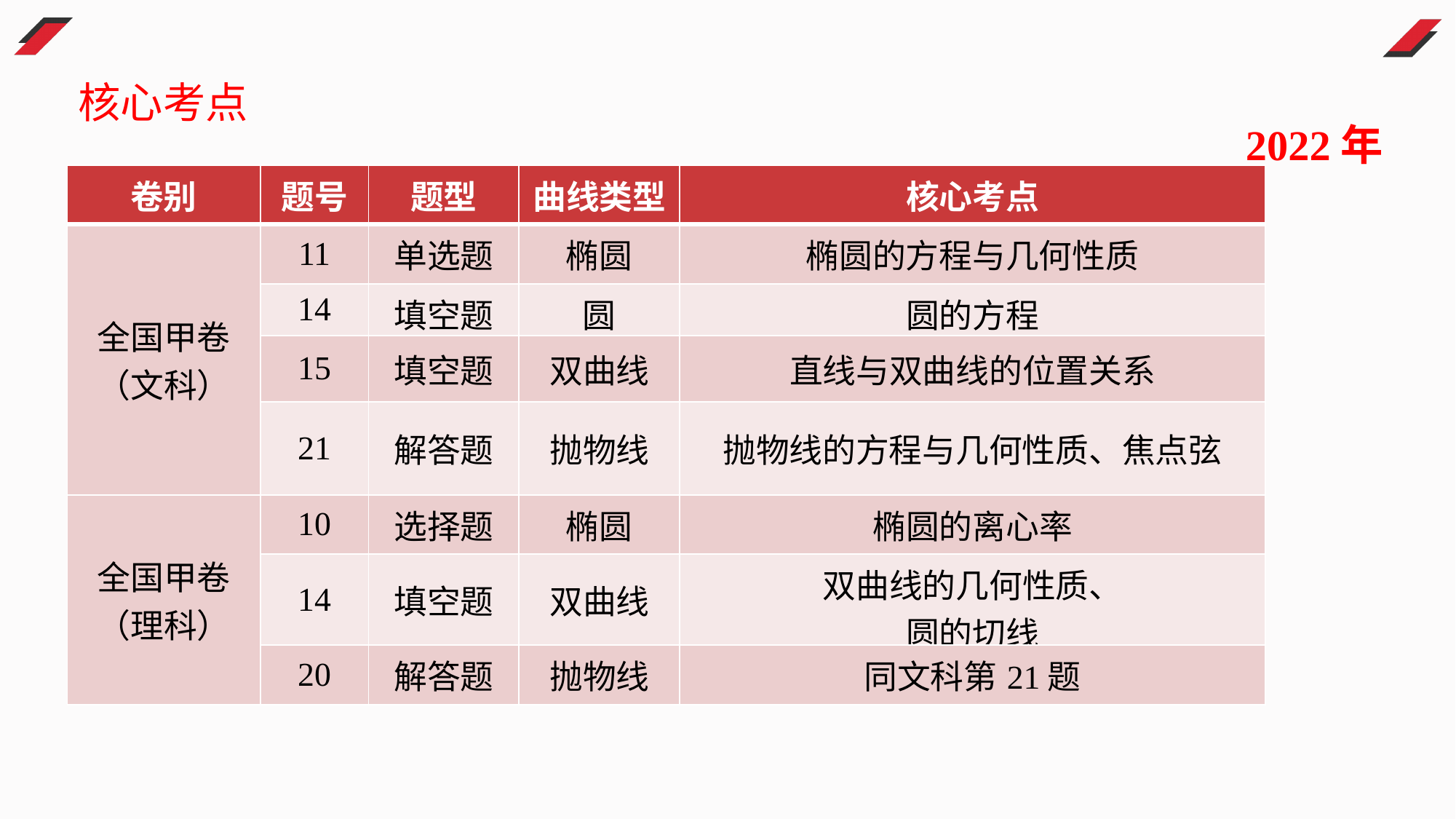

核心考点
2022年
| 卷别 | 题号 | 题型 | 曲线类型 | 核心考点 |
| --- | --- | --- | --- | --- |
| 全国甲卷 （文科） | 11 | 单选题 | 椭圆 | 椭圆的方程与几何性质 |
|  | 14 | 填空题 | 圆 | 圆的方程 |
|  | 15 | 填空题 | 双曲线 | 直线与双曲线的位置关系 |
|  | 21 | 解答题 | 抛物线 | 抛物线的方程与几何性质、焦点弦 |
| 全国甲卷 （理科） | 10 | 选择题 | 椭圆 | 椭圆的离心率 |
|  | 14 | 填空题 | 双曲线 | 双曲线的几何性质、 圆的切线 |
|  | 20 | 解答题 | 抛物线 | 同文科第21题 |